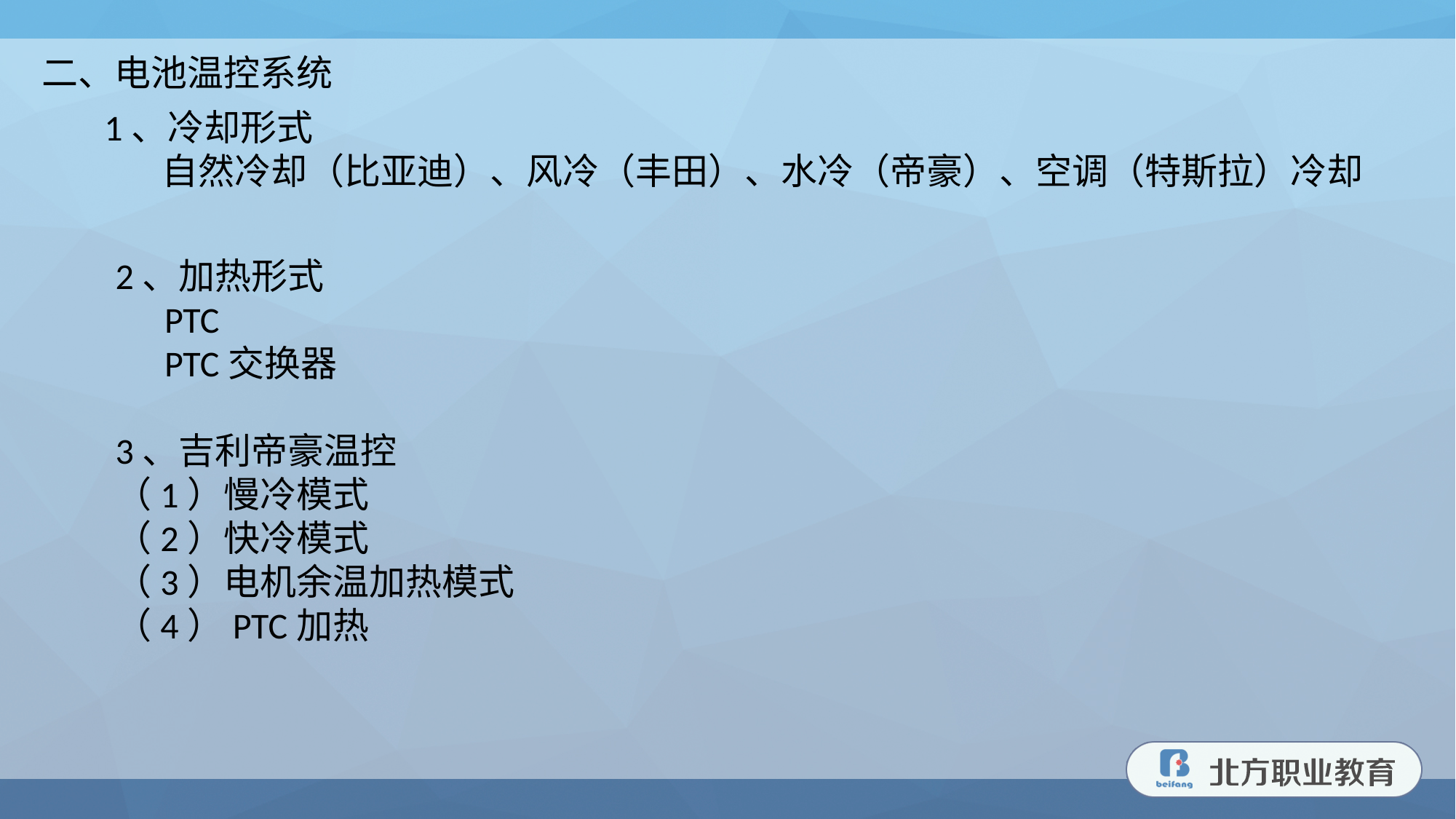

二、电池温控系统
1、冷却形式
      自然冷却（比亚迪）、风冷（丰田）、水冷（帝豪）、空调（特斯拉）冷却
2、加热形式
      PTC
      PTC交换器

3、吉利帝豪温控
（1）慢冷模式
（2）快冷模式
（3）电机余温加热模式
（4）PTC加热